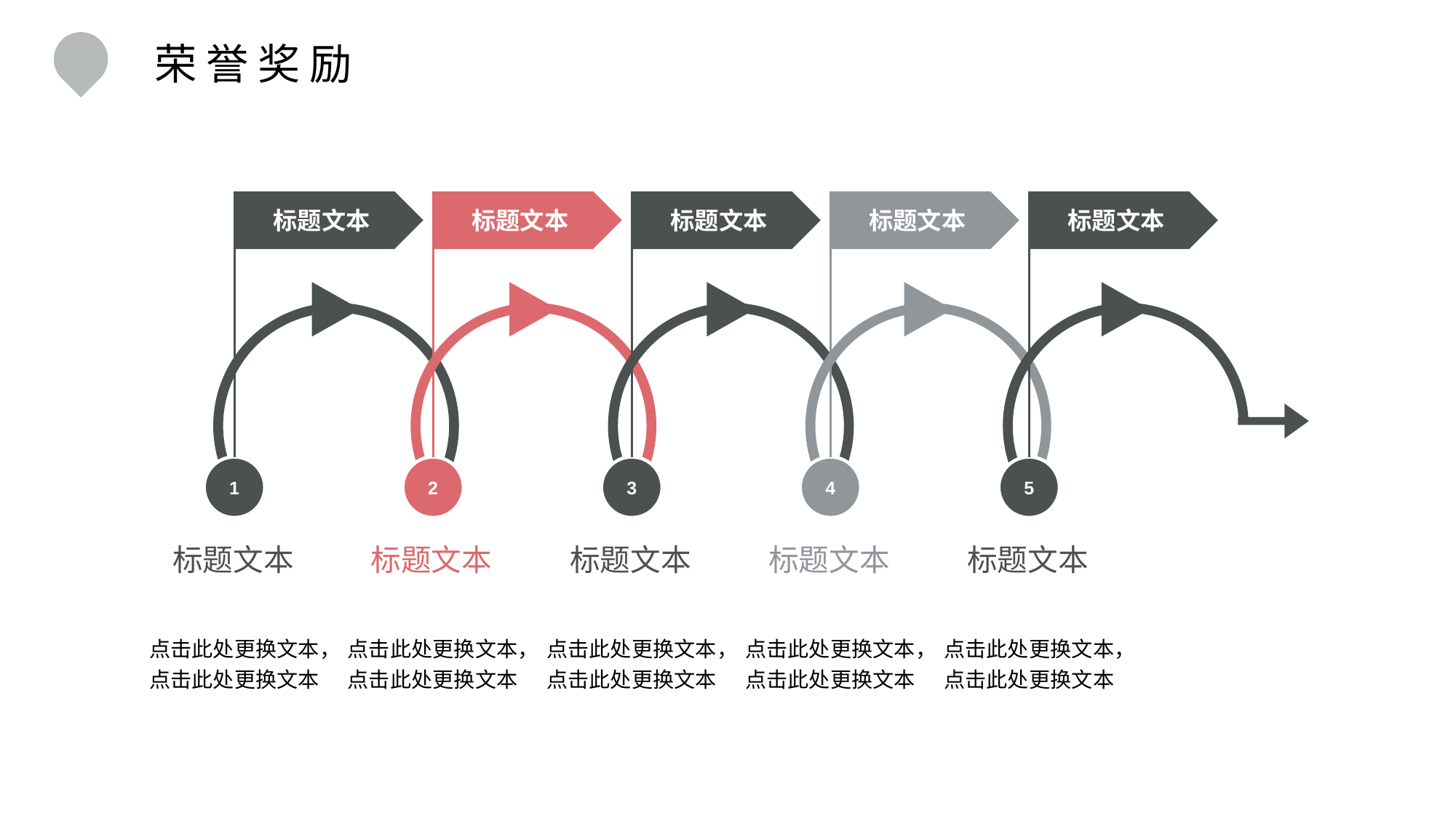

荣誉奖励
标题文本
标题文本
标题文本
标题文本
标题文本

1
2
3
4
5
标题文本
点击此处更换文本，点击此处更换文本
标题文本
点击此处更换文本，点击此处更换文本
标题文本
点击此处更换文本，点击此处更换文本
标题文本
点击此处更换文本，点击此处更换文本
标题文本
点击此处更换文本，点击此处更换文本